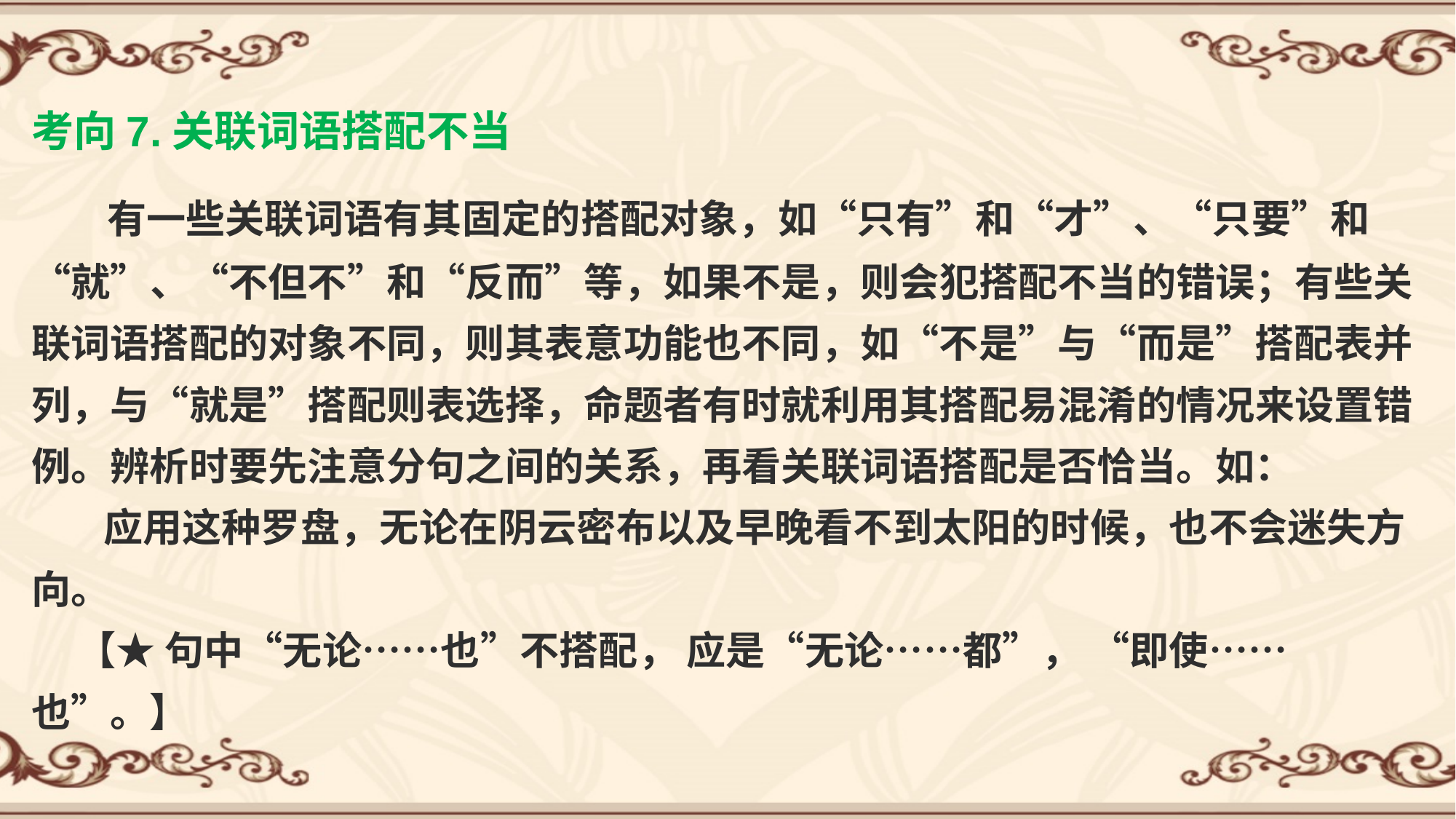

考向7.关联词语搭配不当
       有一些关联词语有其固定的搭配对象，如“只有”和“才”、“只要”和“就”、“不但不”和“反而”等，如果不是，则会犯搭配不当的错误；有些关联词语搭配的对象不同，则其表意功能也不同，如“不是”与“而是”搭配表并列，与“就是”搭配则表选择，命题者有时就利用其搭配易混淆的情况来设置错例。辨析时要先注意分句之间的关系，再看关联词语搭配是否恰当。如：
       应用这种罗盘，无论在阴云密布以及早晚看不到太阳的时候，也不会迷失方向。
    【★ 句中“无论……也”不搭配， 应是“无论……都”， “即使……也”。】